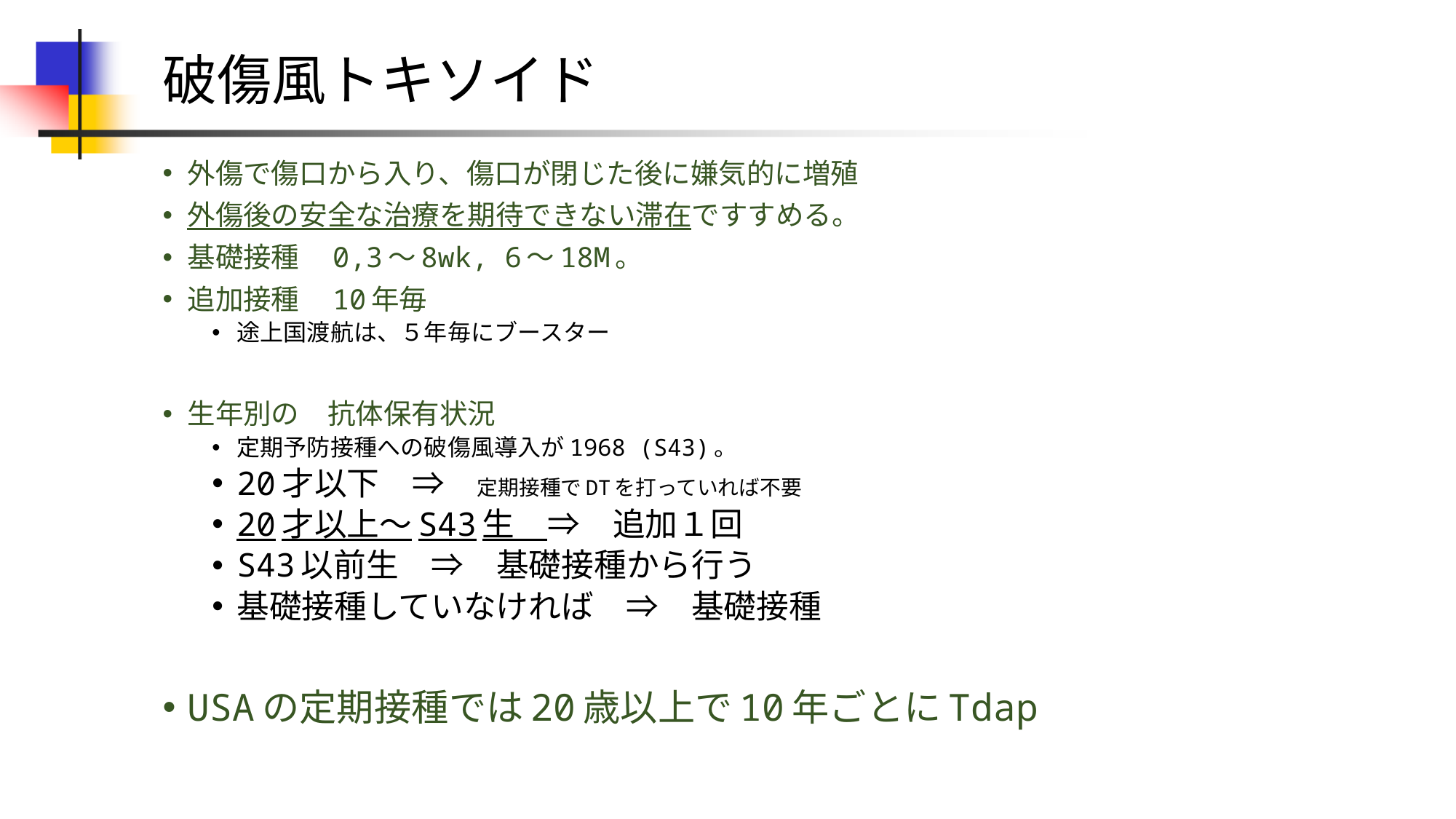

# 破傷風トキソイド
外傷で傷口から入り、傷口が閉じた後に嫌気的に増殖
外傷後の安全な治療を期待できない滞在ですすめる。
基礎接種　0,3～8wk, 6～18M。
追加接種　10年毎
途上国渡航は、５年毎にブースター

生年別の　抗体保有状況
定期予防接種への破傷風導入が1968 (S43)。
20才以下　⇒　定期接種でDTを打っていれば不要
20才以上～S43生　⇒　追加１回
S43以前生　⇒　基礎接種から行う
基礎接種していなければ　⇒　基礎接種

USAの定期接種では20歳以上で10年ごとにTdap